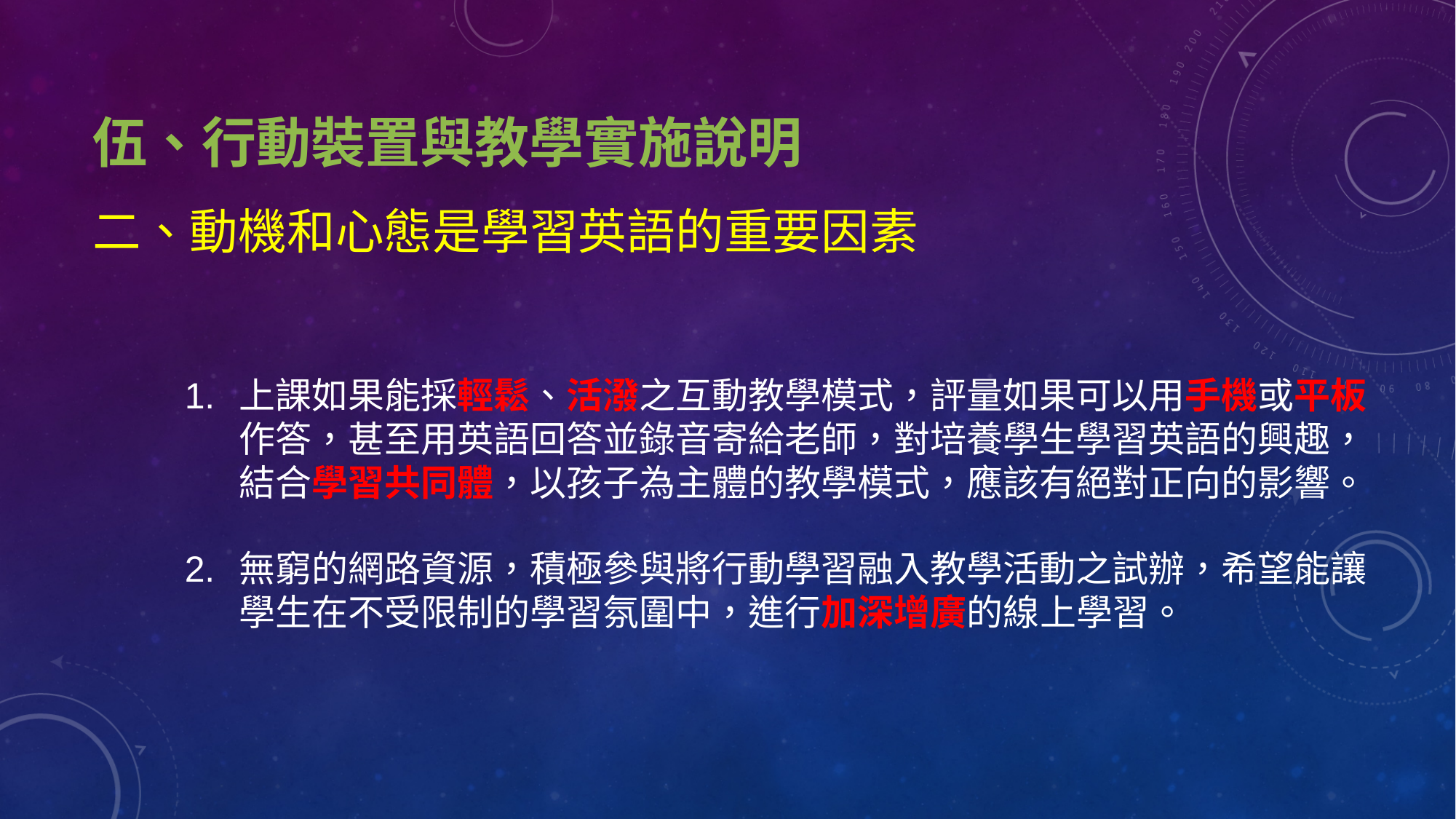

伍、行動裝置與教學實施說明
二、動機和心態是學習英語的重要因素
上課如果能採輕鬆、活潑之互動教學模式，評量如果可以用手機或平板作答，甚至用英語回答並錄音寄給老師，對培養學生學習英語的興趣，結合學習共同體，以孩子為主體的教學模式，應該有絕對正向的影響。
無窮的網路資源，積極參與將行動學習融入教學活動之試辦，希望能讓學生在不受限制的學習氛圍中，進行加深增廣的線上學習。